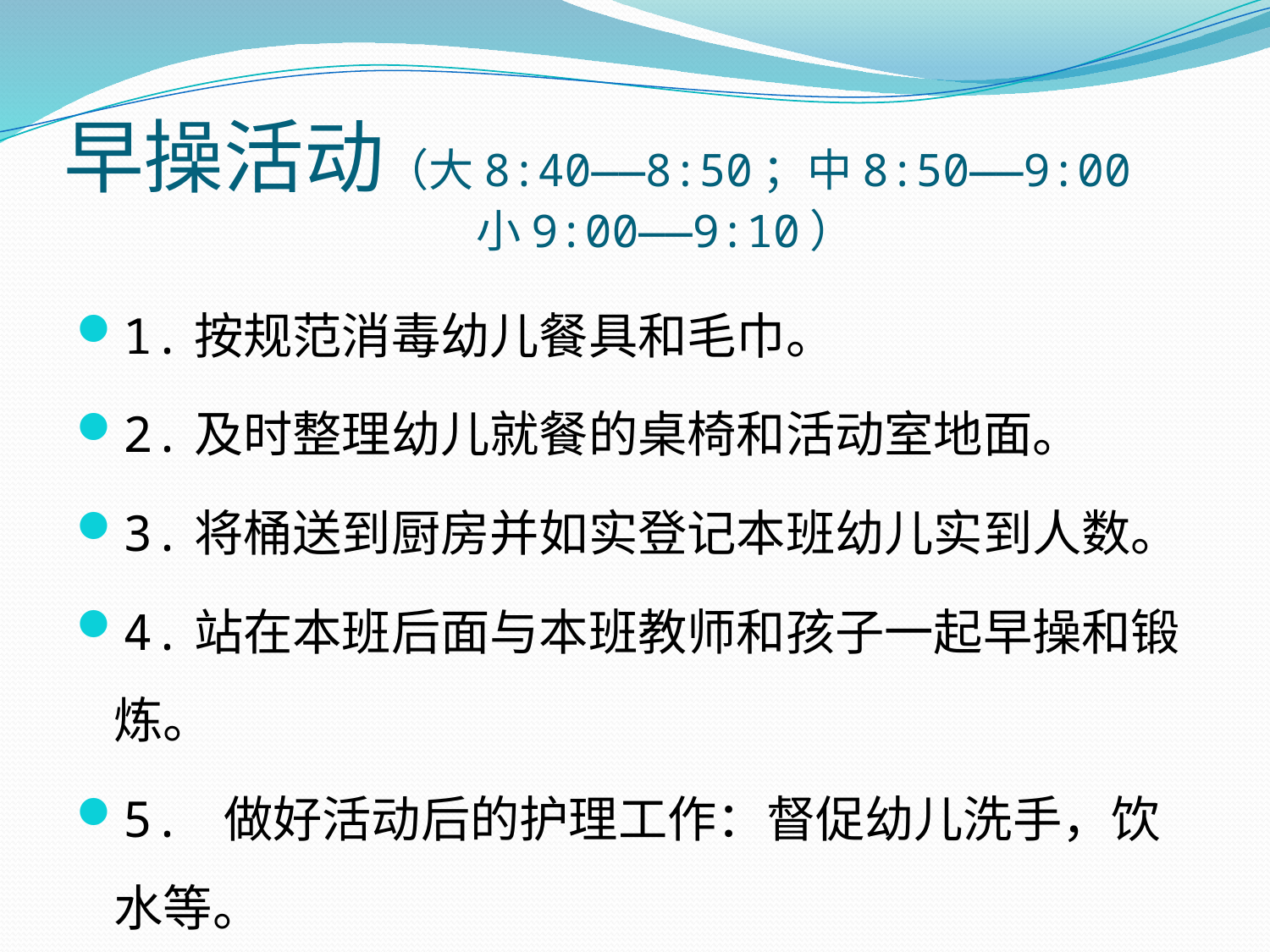

# 早操活动（大8:40——8:50；中8:50——9:00 小9:00——9:10）
1.按规范消毒幼儿餐具和毛巾。
2.及时整理幼儿就餐的桌椅和活动室地面。
3.将桶送到厨房并如实登记本班幼儿实到人数。
4.站在本班后面与本班教师和孩子一起早操和锻炼。
5. 做好活动后的护理工作：督促幼儿洗手，饮水等。